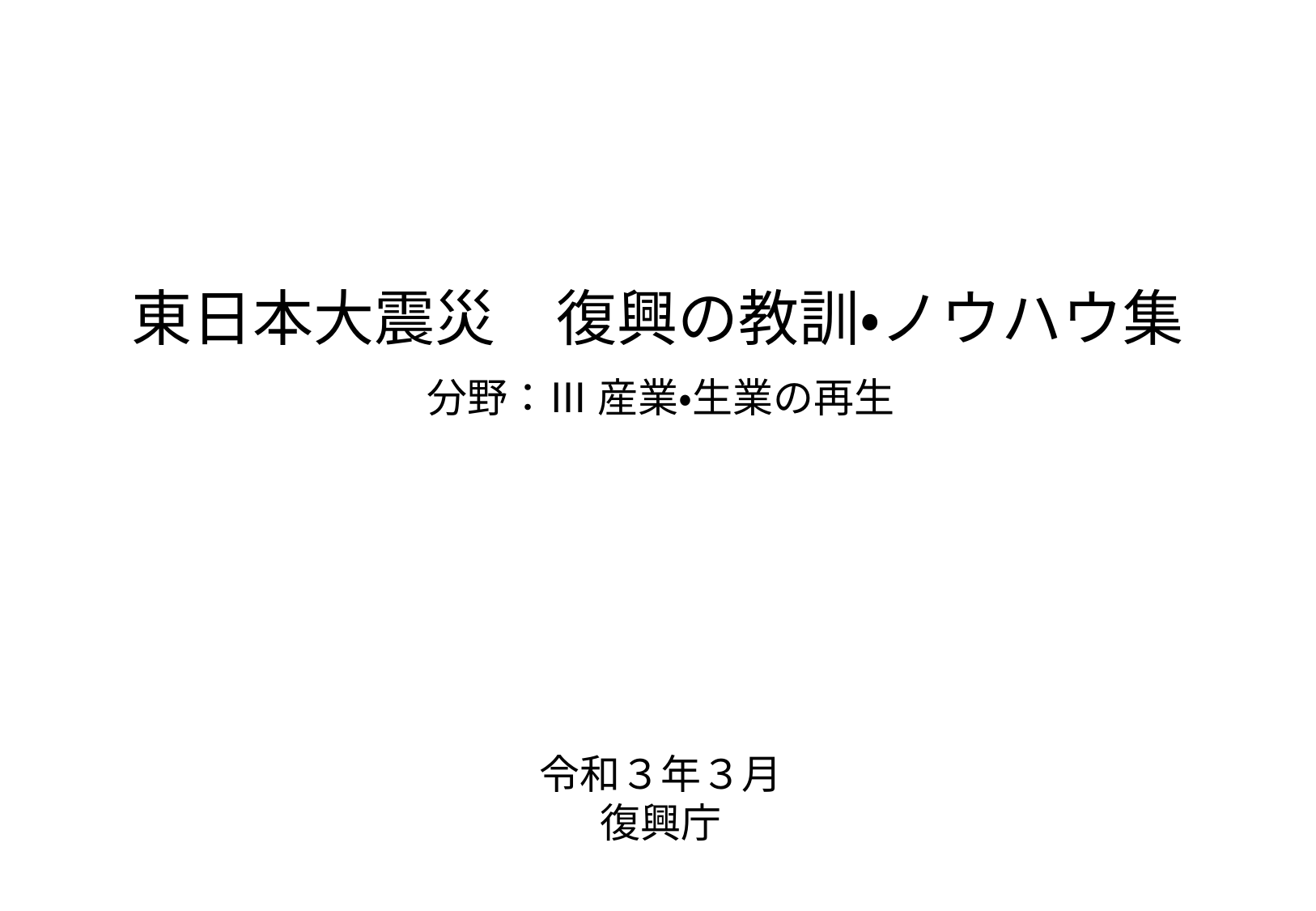

東日本大震災　復興の教訓・ノウハウ集
分野：Ⅲ 産業・生業の再生
令和３年３月
復興庁